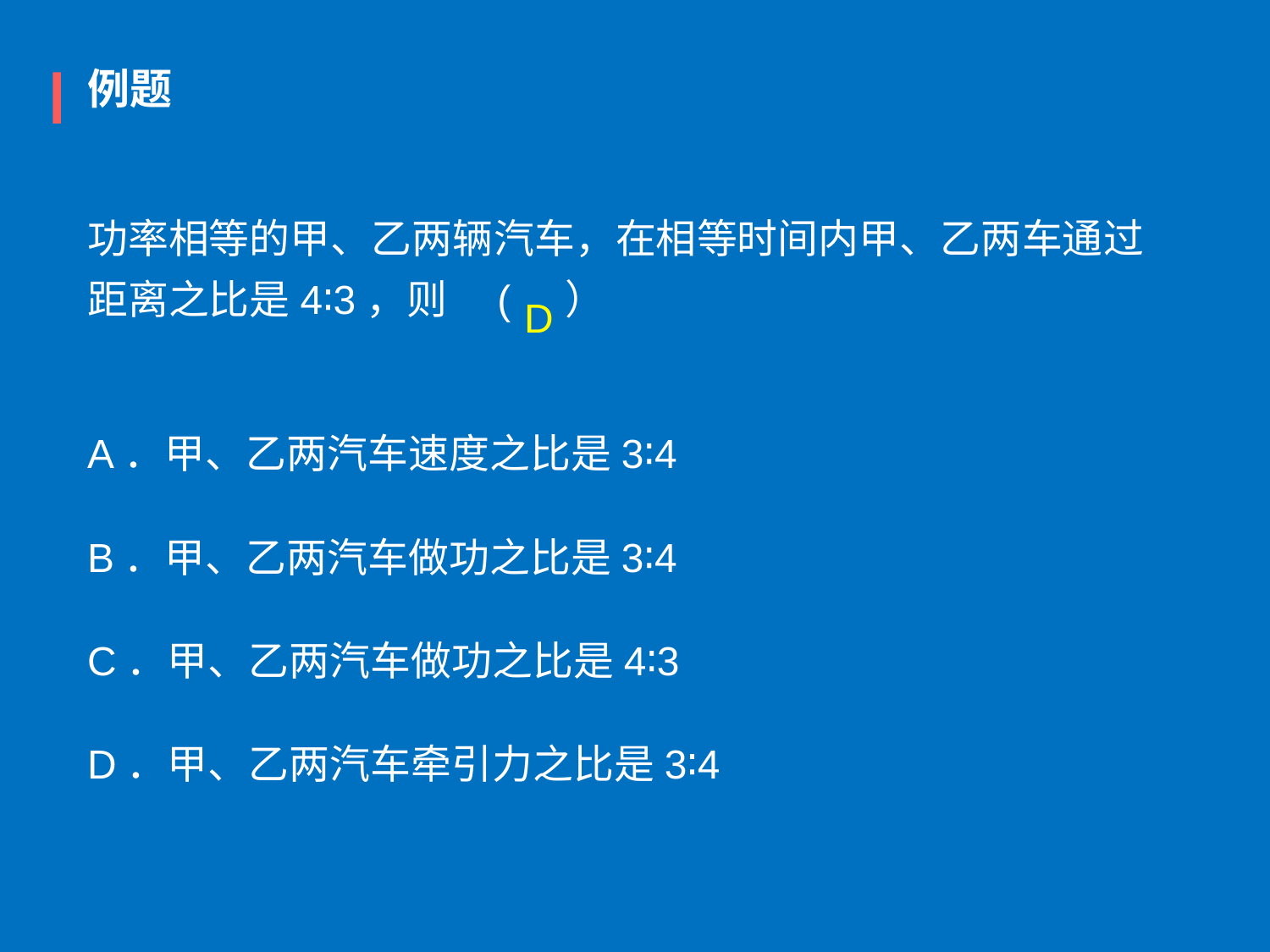

例题

功率相等的甲、乙两辆汽车，在相等时间内甲、乙两车通过距离之比是4∶3，则　(    ）
D
A．甲、乙两汽车速度之比是3∶4

B．甲、乙两汽车做功之比是3∶4
C．甲、乙两汽车做功之比是4∶3
D．甲、乙两汽车牵引力之比是3∶4